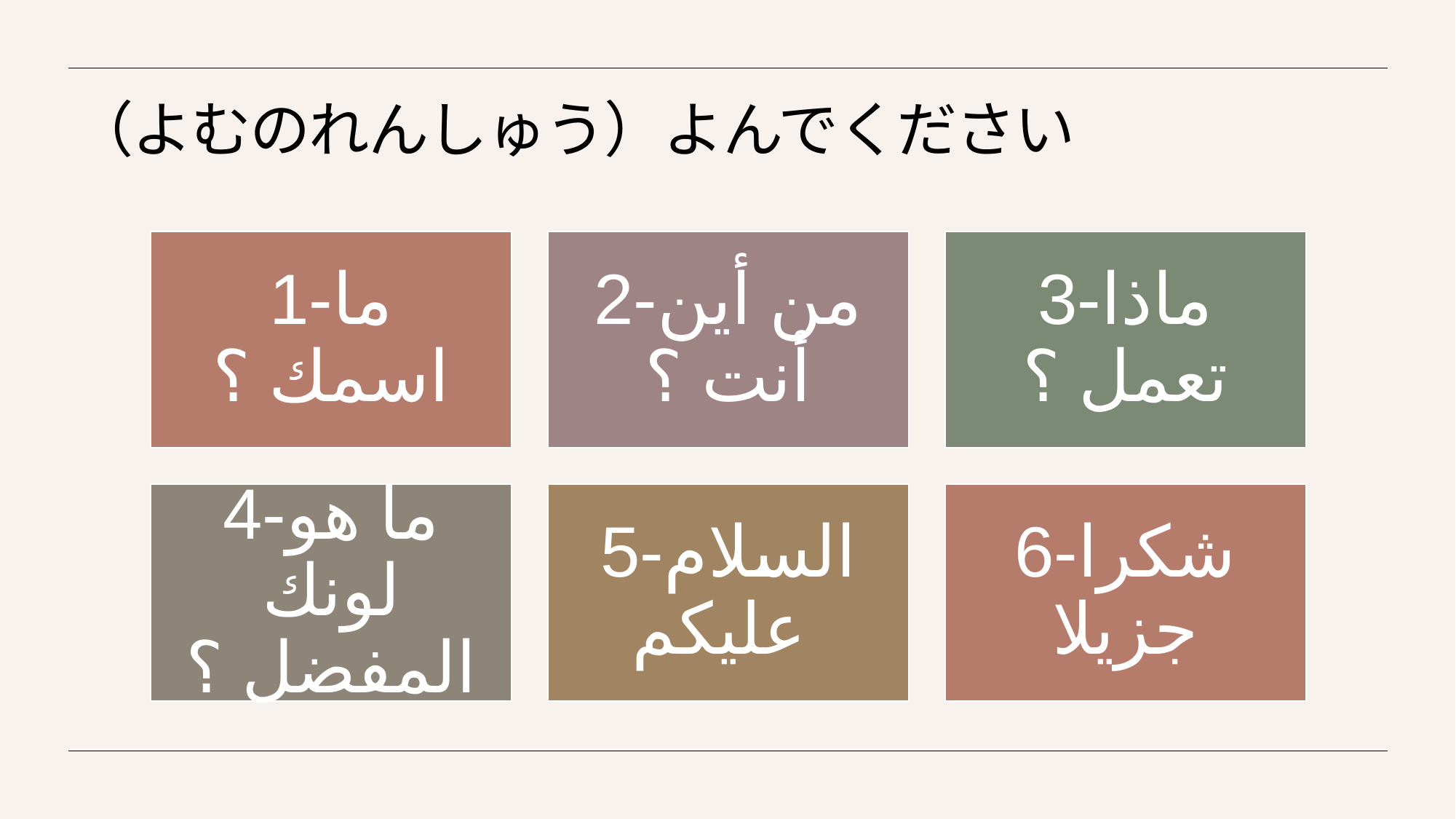

# （よむのれんしゅう）よんでください
1-ما اسمك ؟
2-من أين أنت ؟
3-ماذا تعمل ؟
4-ما هو لونك المفضل ؟
5-السلام عليكم
6-شكرا جزيلا